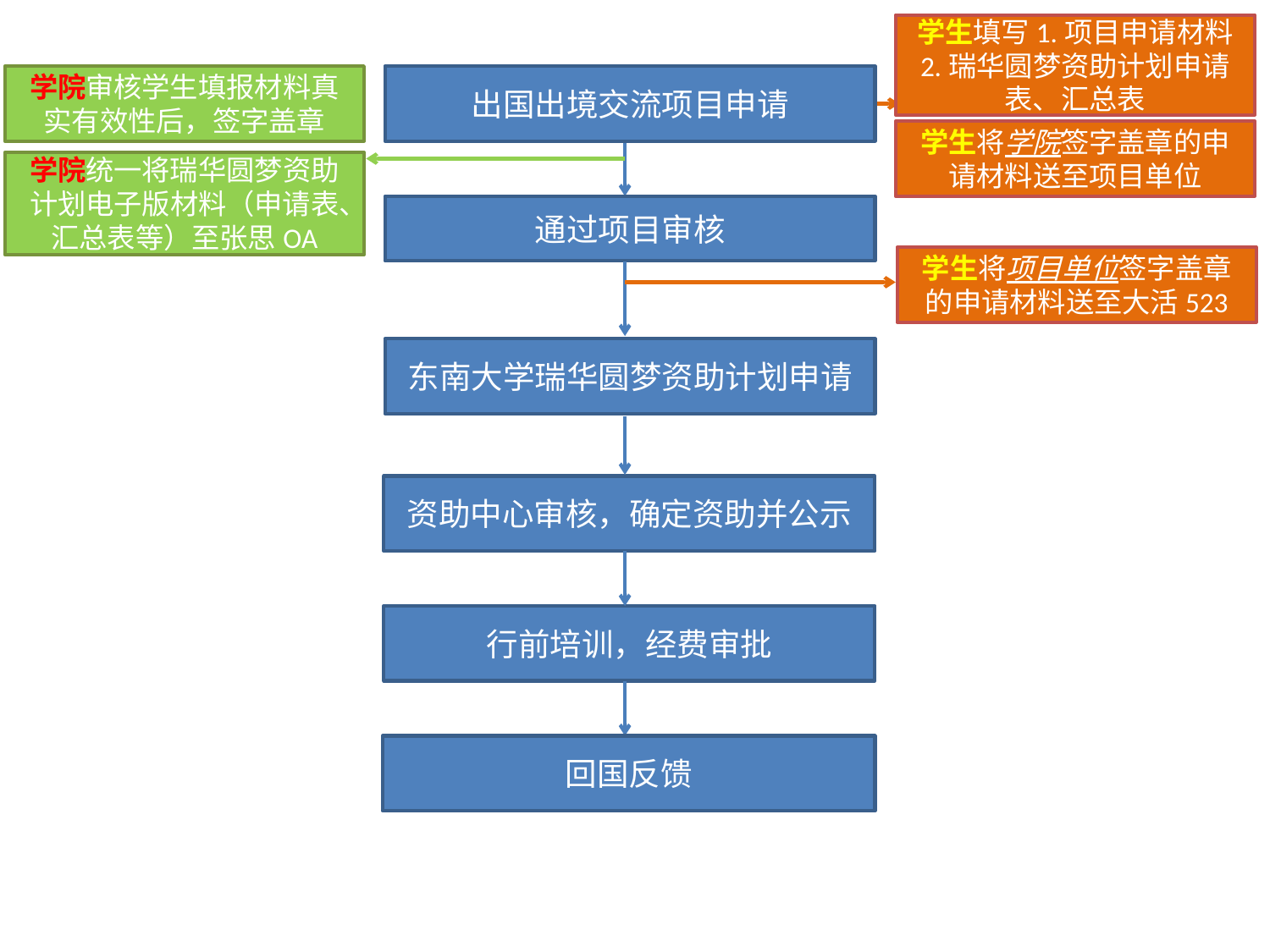

学生填写1.项目申请材料
2.瑞华圆梦资助计划申请表、汇总表
学院审核学生填报材料真实有效性后，签字盖章
出国出境交流项目申请
学生将学院签字盖章的申请材料送至项目单位
学院统一将瑞华圆梦资助计划电子版材料（申请表、汇总表等）至张思OA
通过项目审核
学生将项目单位签字盖章的申请材料送至大活523
东南大学瑞华圆梦资助计划申请
资助中心审核，确定资助并公示
行前培训，经费审批
回国反馈